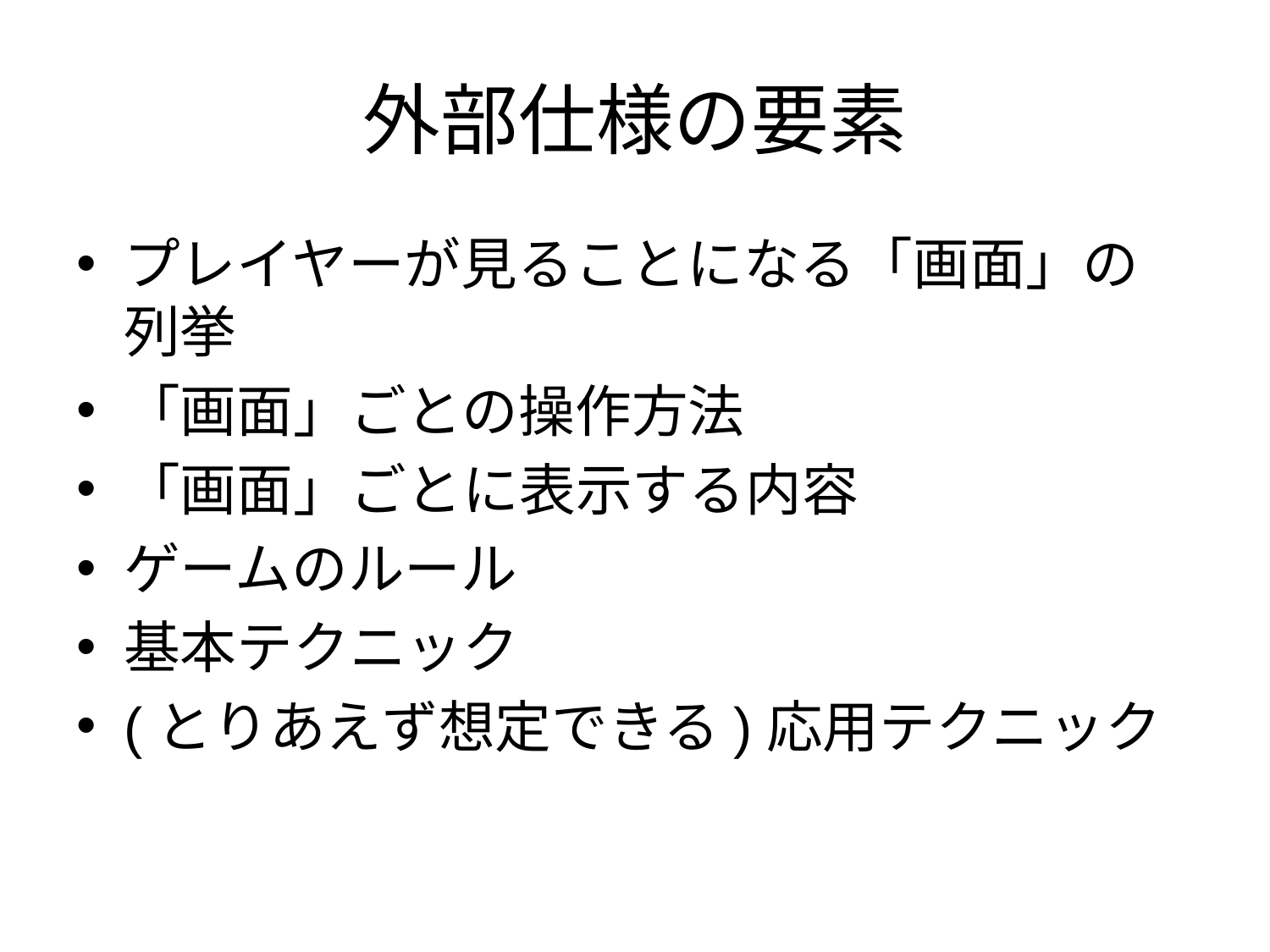

# 外部仕様の要素
プレイヤーが見ることになる「画面」の列挙
「画面」ごとの操作方法
「画面」ごとに表示する内容
ゲームのルール
基本テクニック
(とりあえず想定できる)応用テクニック